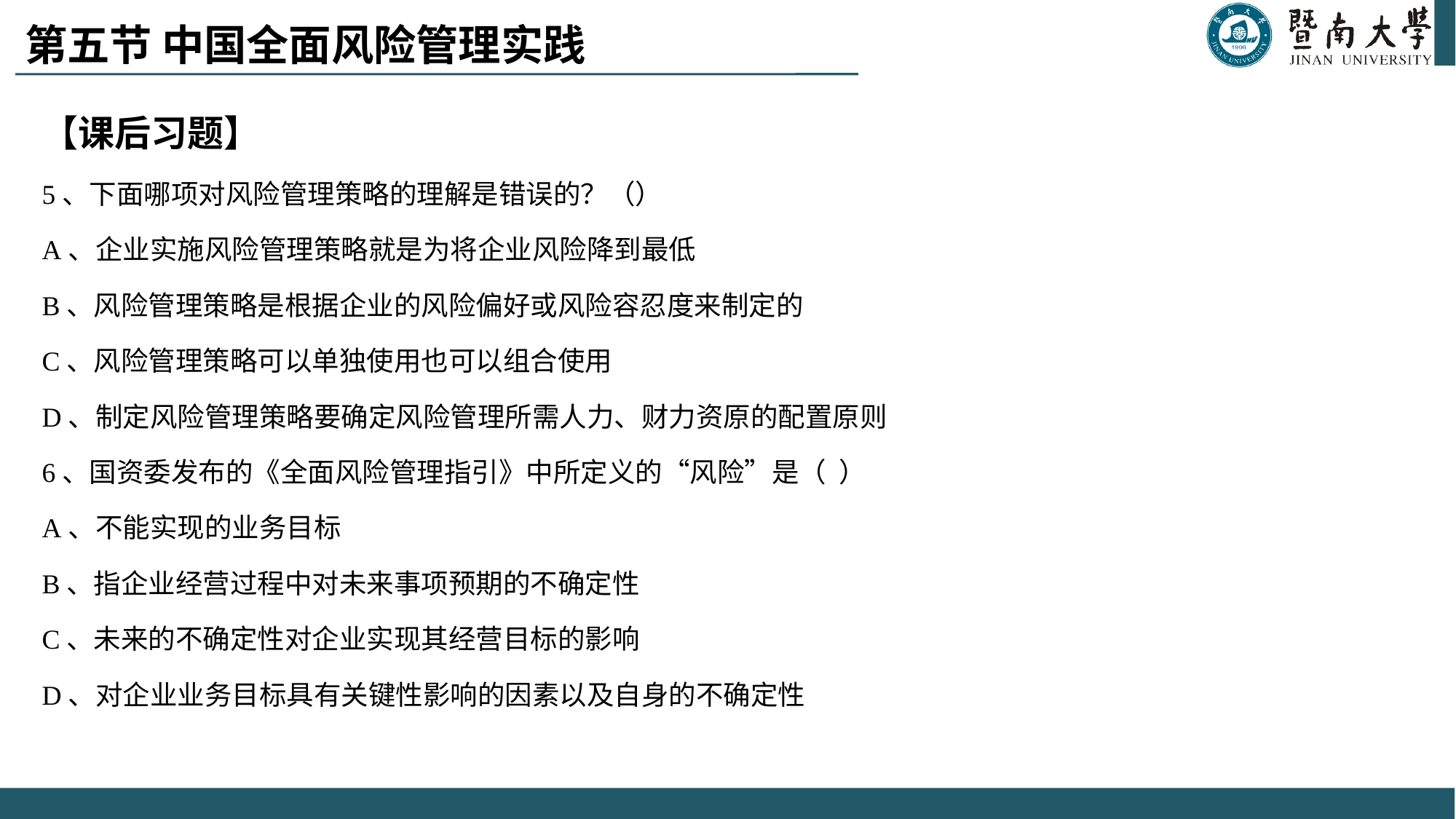

# 第五节 中国全面风险管理实践
【课后习题】
5、下面哪项对风险管理策略的理解是错误的？（）
A、企业实施风险管理策略就是为将企业风险降到最低
B、风险管理策略是根据企业的风险偏好或风险容忍度来制定的
C、风险管理策略可以单独使用也可以组合使用
D、制定风险管理策略要确定风险管理所需人力、财力资原的配置原则
6、国资委发布的《全面风险管理指引》中所定义的“风险”是（  ）
A、不能实现的业务目标
B、指企业经营过程中对未来事项预期的不确定性
C、未来的不确定性对企业实现其经营目标的影响
D、对企业业务目标具有关键性影响的因素以及自身的不确定性